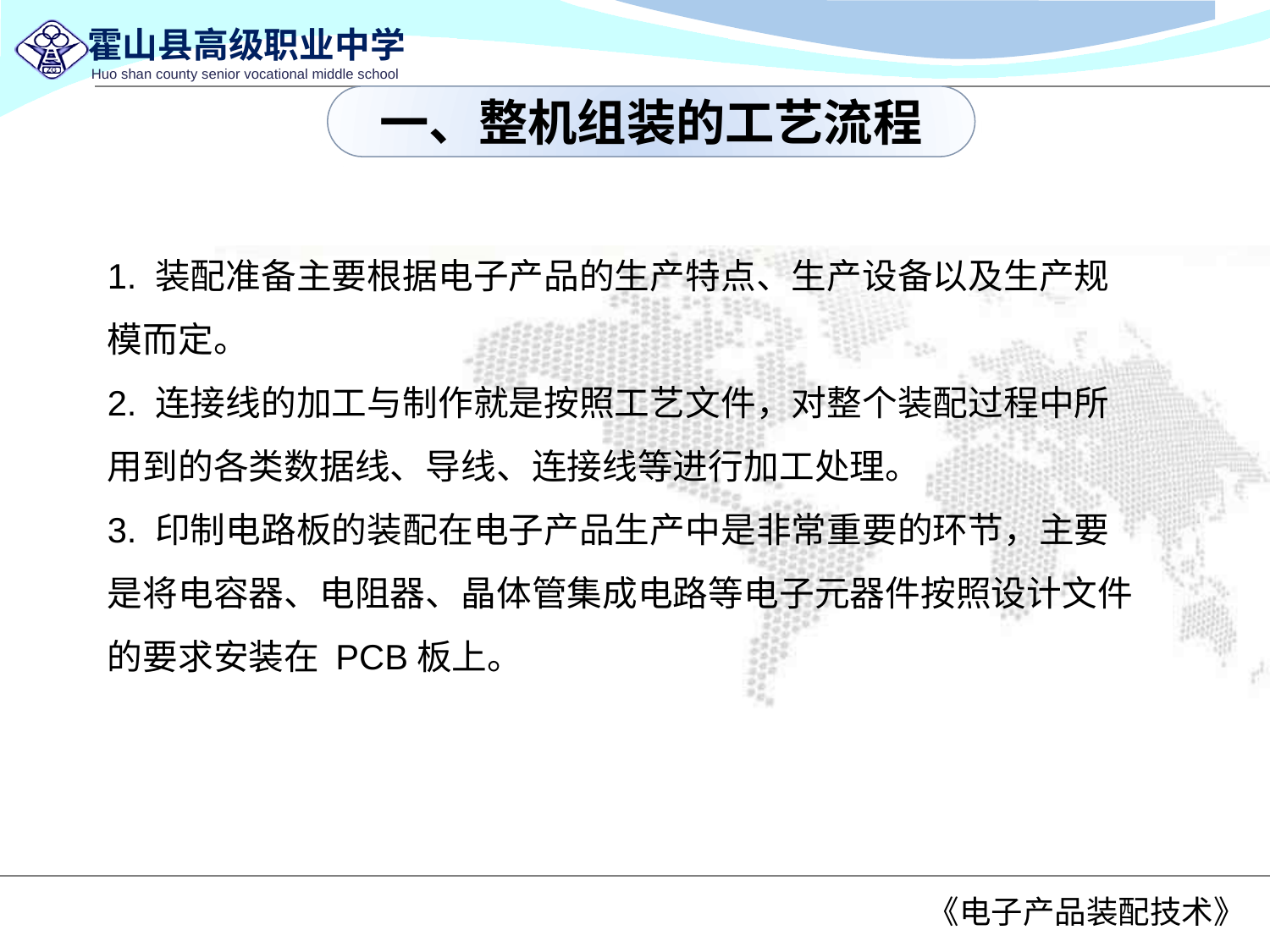

一、整机组装的工艺流程
1. 装配准备主要根据电子产品的生产特点、生产设备以及生产规模而定。
2. 连接线的加工与制作就是按照工艺文件，对整个装配过程中所用到的各类数据线、导线、连接线等进行加工处理。
3. 印制电路板的装配在电子产品生产中是非常重要的环节，主要是将电容器、电阻器、晶体管集成电路等电子元器件按照设计文件的要求安装在 PCB板上。